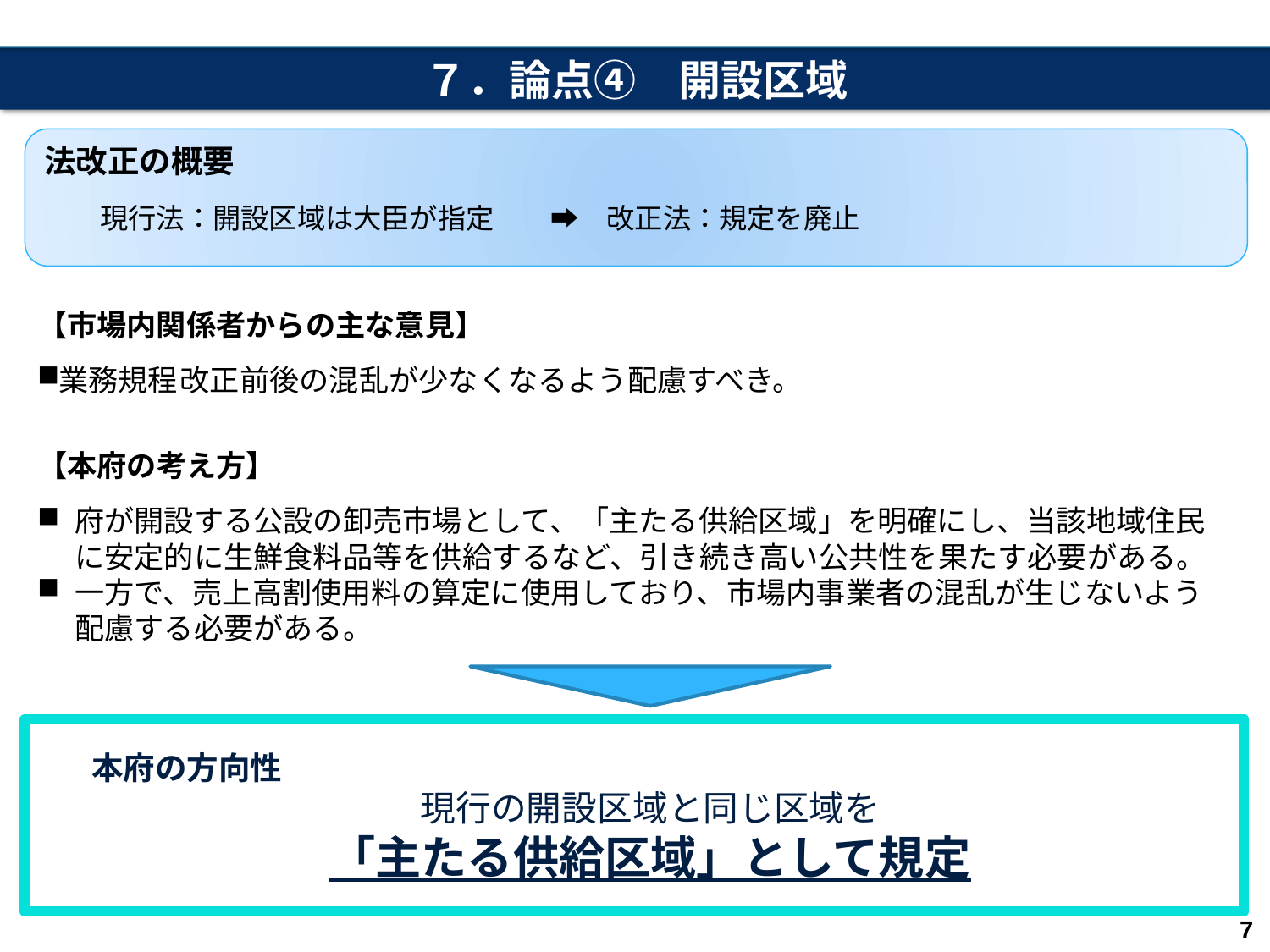

７．論点④　開設区域
法改正の概要

　　現行法：開設区域は大臣が指定　　➡　改正法：規定を廃止

【市場内関係者からの主な意見】

業務規程 改正前後の混乱が少なくなるよう配慮すべき。

【本府の考え方】

府が開設する公設の卸売市場として、「主たる供給区域」を明確にし、当該地域住民に安定的に生鮮食料品等を供給するなど、引き続き高い公共性を果たす必要がある。
一方で、売上高割使用料の算定に使用しており、市場内事業者の混乱が生じないよう配慮する必要がある。

本府の方向性
現行の開設区域と同じ区域を
「主たる供給区域」として規定
7